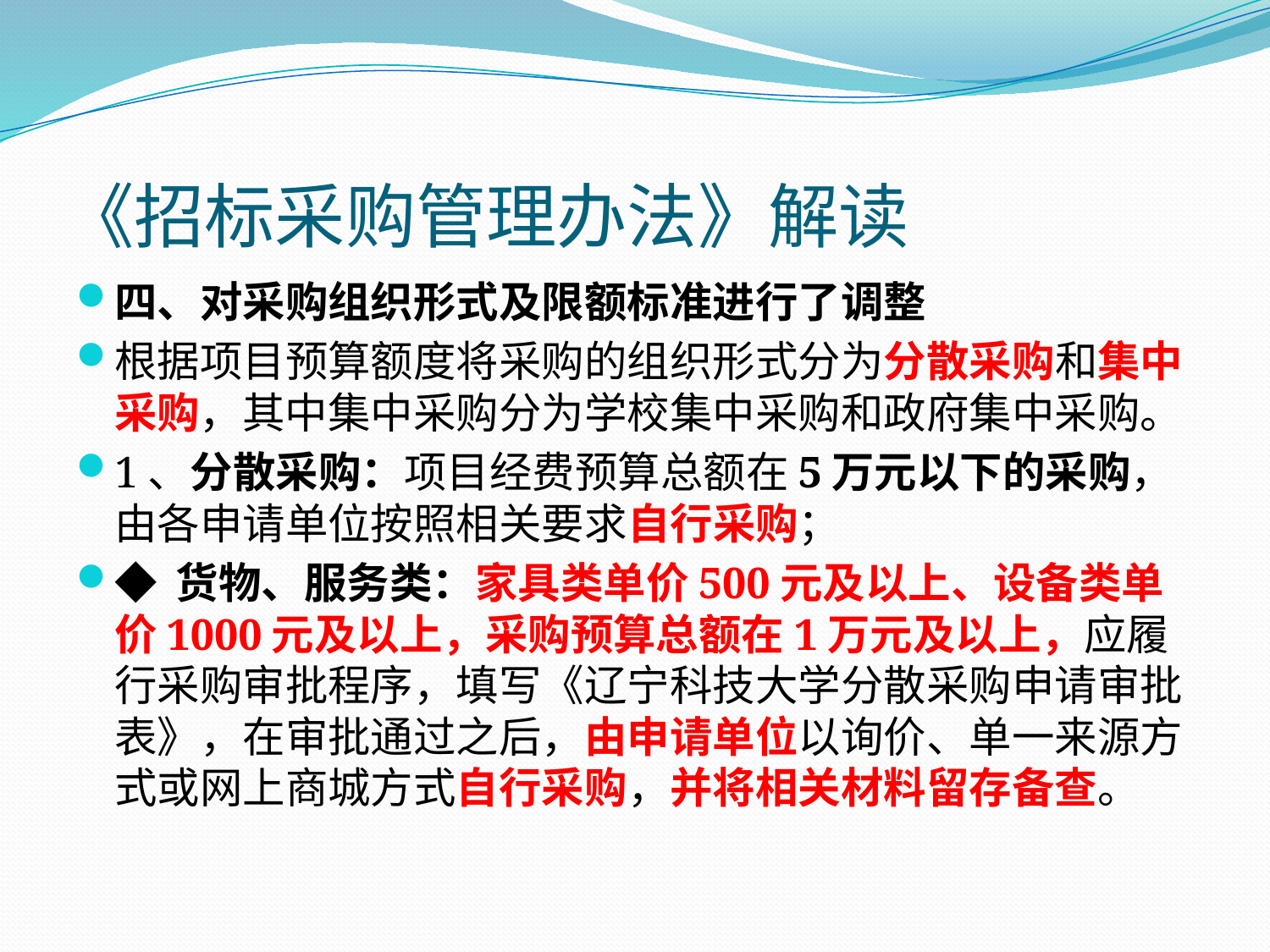

# 《招标采购管理办法》解读
四、对采购组织形式及限额标准进行了调整
根据项目预算额度将采购的组织形式分为分散采购和集中采购，其中集中采购分为学校集中采购和政府集中采购。
1、分散采购：项目经费预算总额在5万元以下的采购，由各申请单位按照相关要求自行采购；
◆ 货物、服务类：家具类单价500元及以上、设备类单价1000元及以上，采购预算总额在1万元及以上，应履行采购审批程序，填写《辽宁科技大学分散采购申请审批表》，在审批通过之后，由申请单位以询价、单一来源方式或网上商城方式自行采购，并将相关材料留存备查。